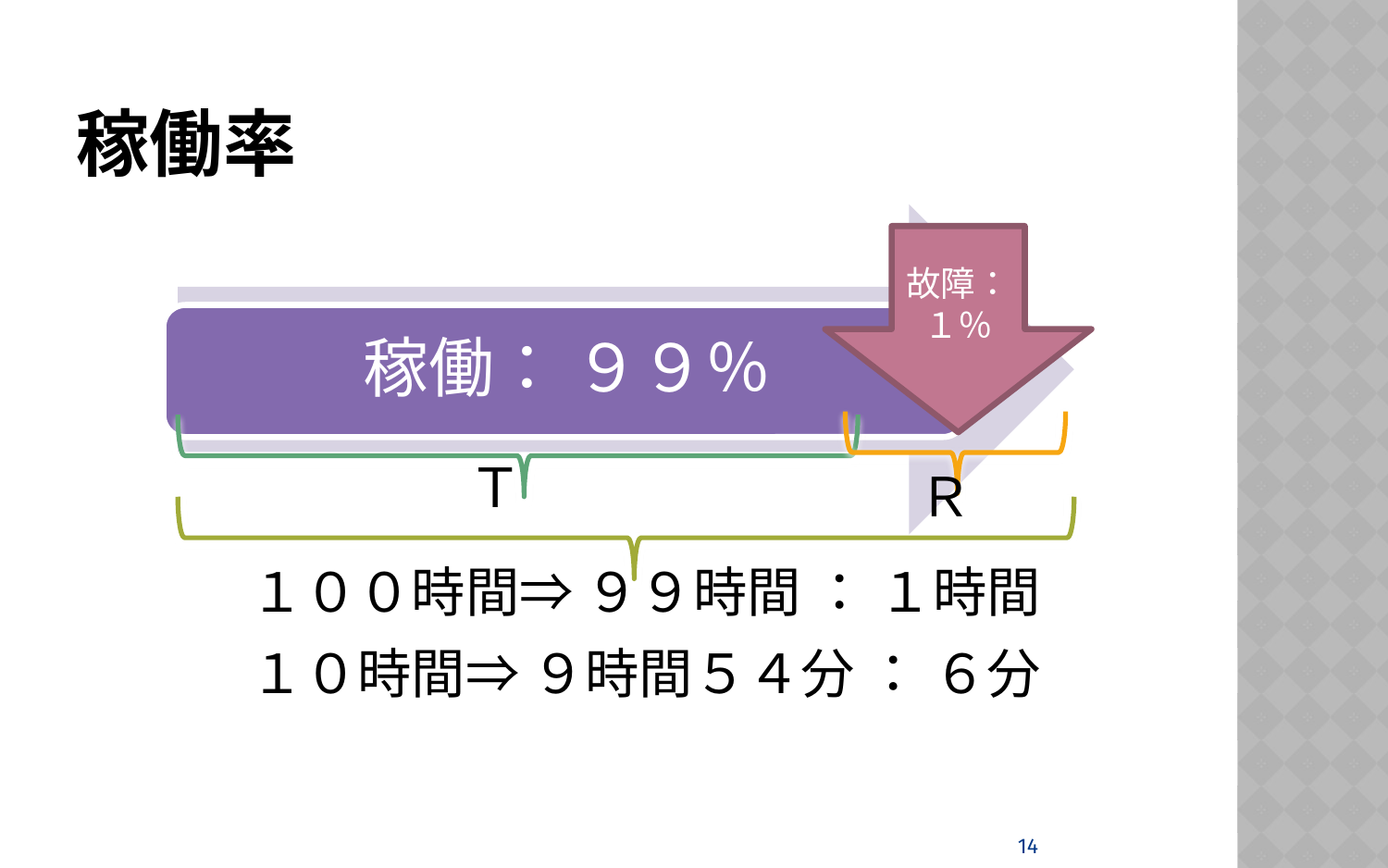

# 稼働率

稼働： ９９％
故障：
１％

Ｔ
Ｒ
１００時間⇒ ９９時間 ： １時間
１０時間⇒ ９時間５４分 ： ６分
14